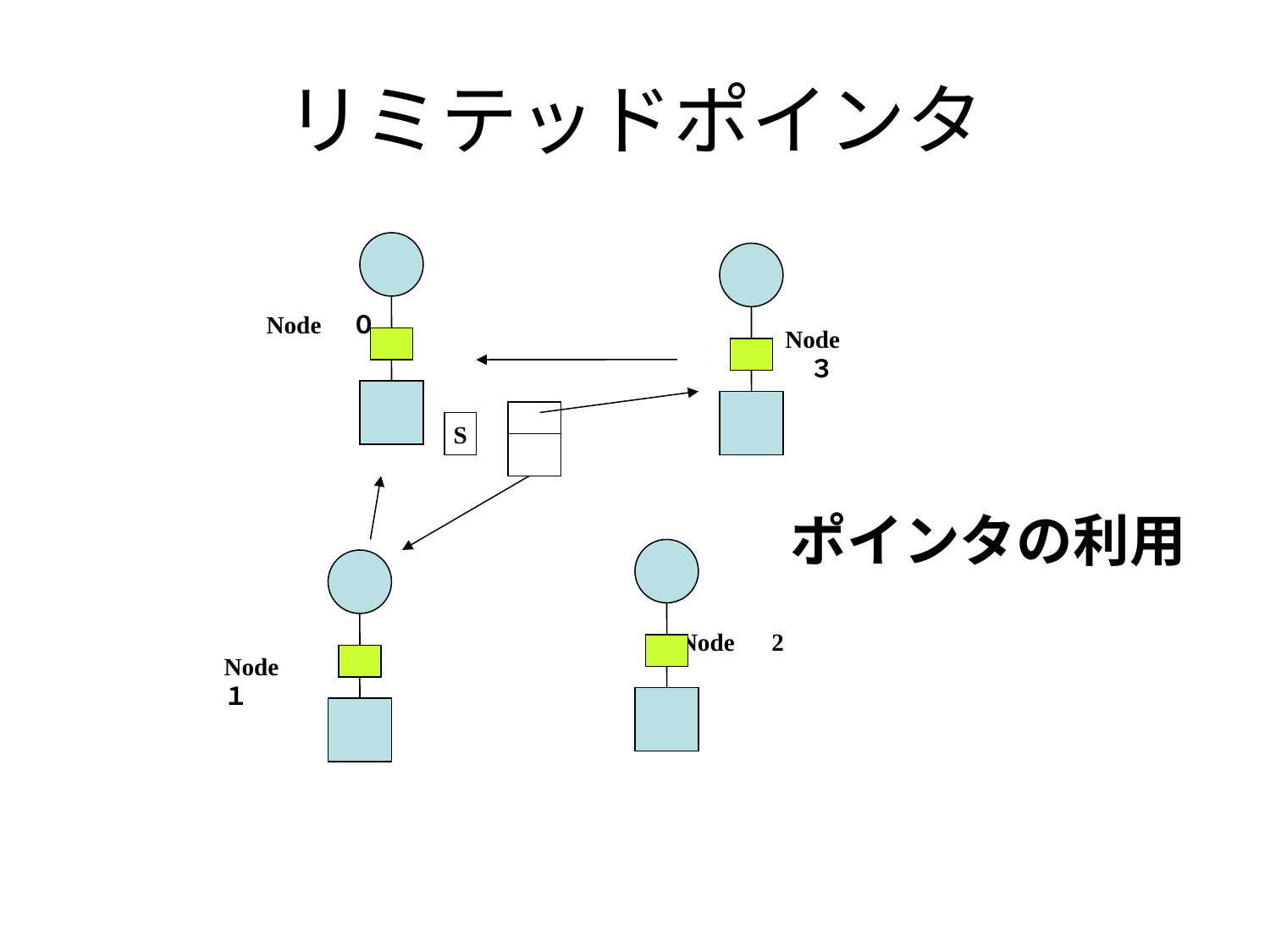

# リミテッドポインタ

Node　０
Node　３

S

ポインタの利用

Node　2
Node　１